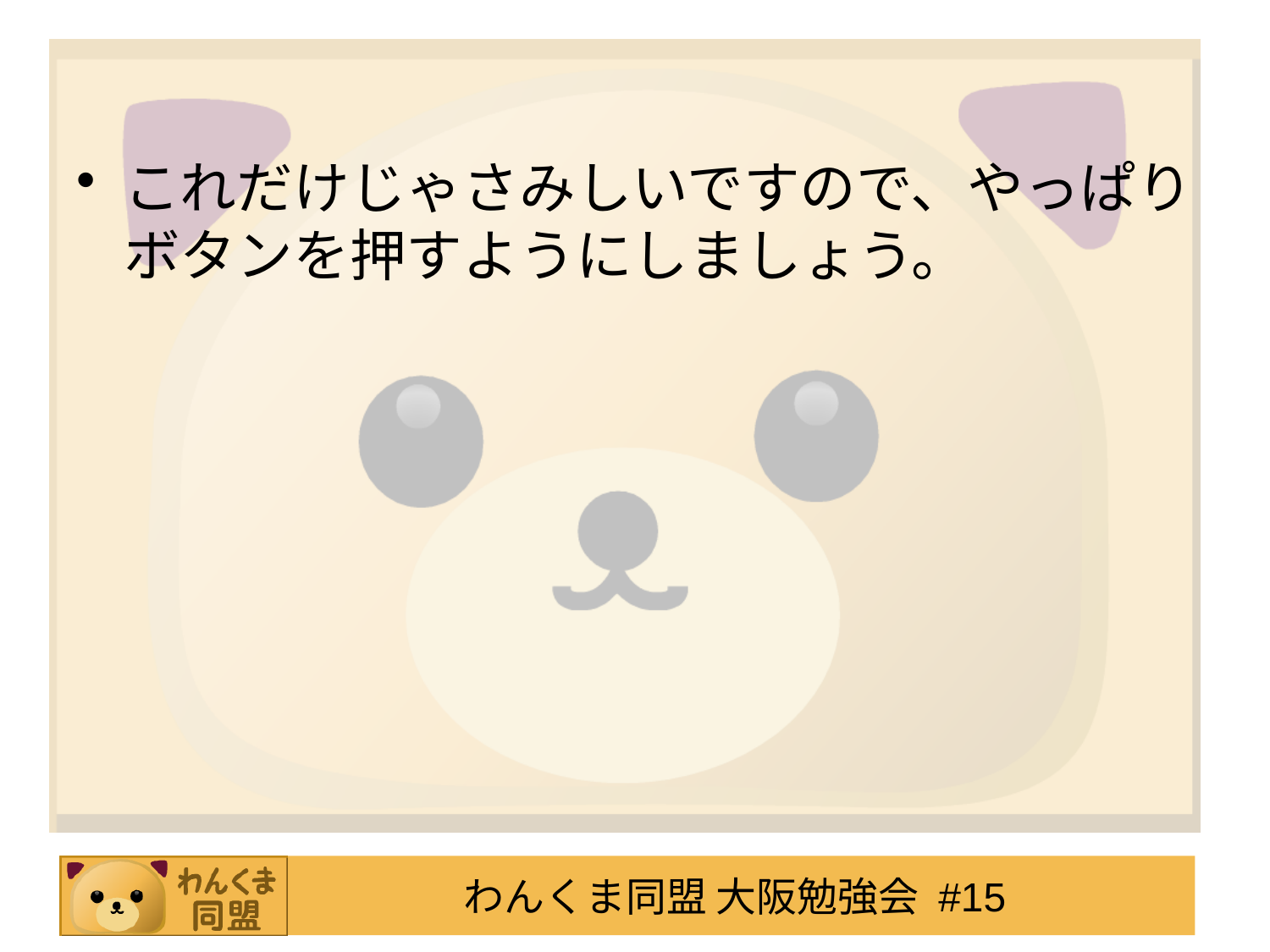

#
これだけじゃさみしいですので、やっぱりボタンを押すようにしましょう。